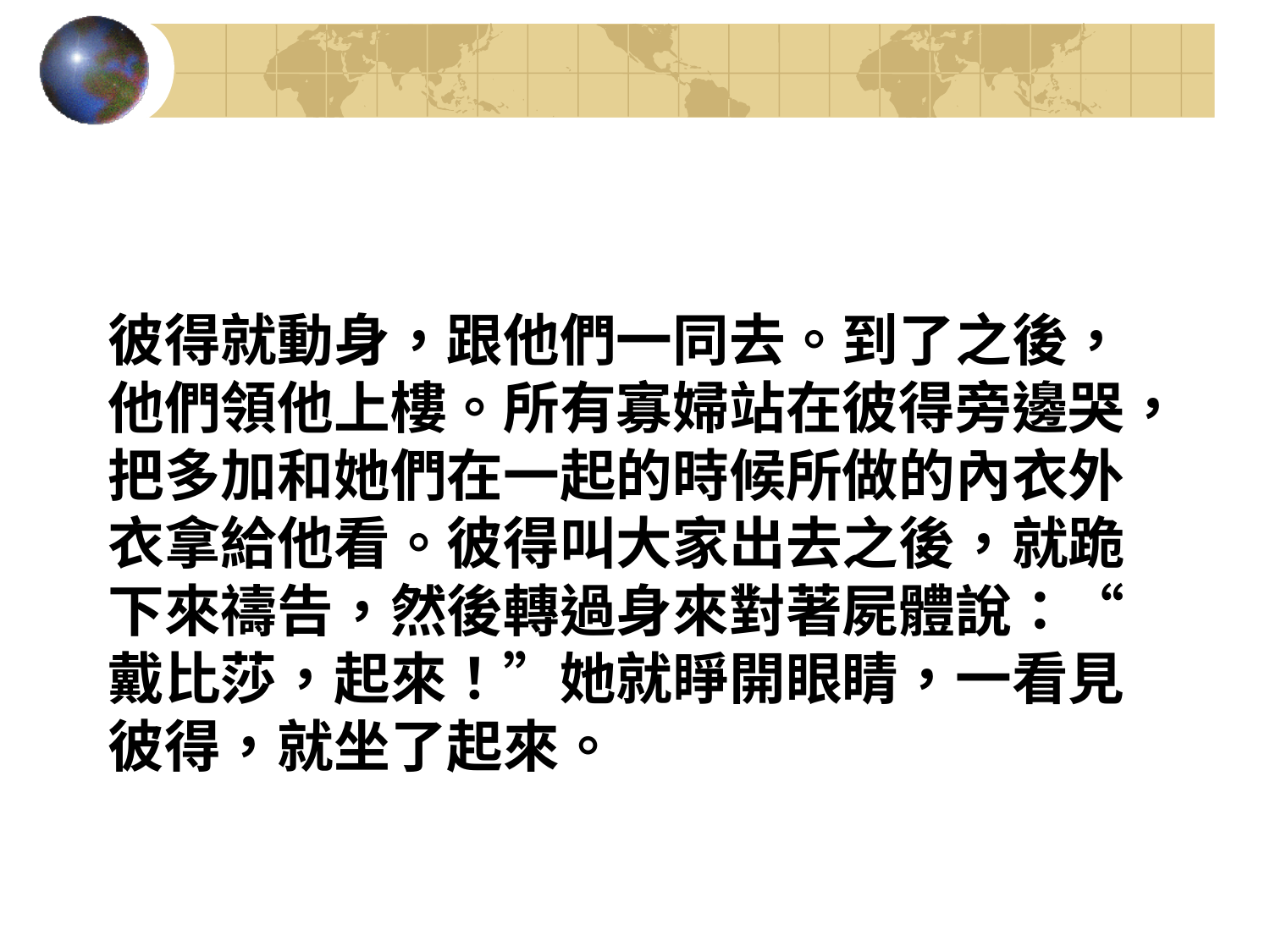

#
彼得就動身，跟他們一同去。到了之後，他們領他上樓。所有寡婦站在彼得旁邊哭，把多加和她們在一起的時候所做的內衣外衣拿給他看。彼得叫大家出去之後，就跪下來禱告，然後轉過身來對著屍體說：“戴比莎，起來！”她就睜開眼睛，一看見彼得，就坐了起來。